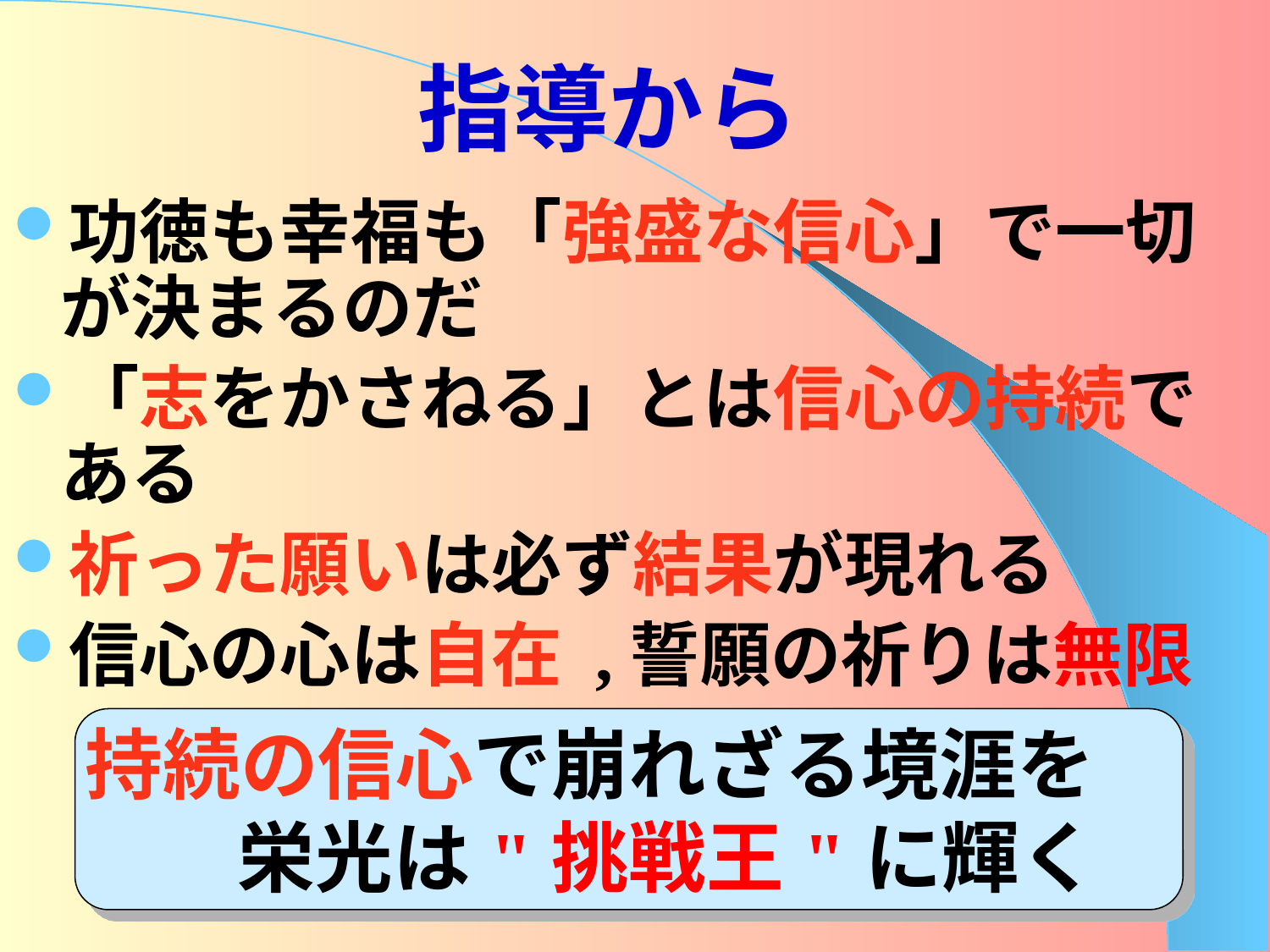

# 指導から
功徳も幸福も「強盛な信心」で一切が決まるのだ
「志をかさねる」とは信心の持続である
祈った願いは必ず結果が現れる
信心の心は自在 ,誓願の祈りは無限
持続の信心で崩れざる境涯を
　栄光は"挑戦王"に輝く